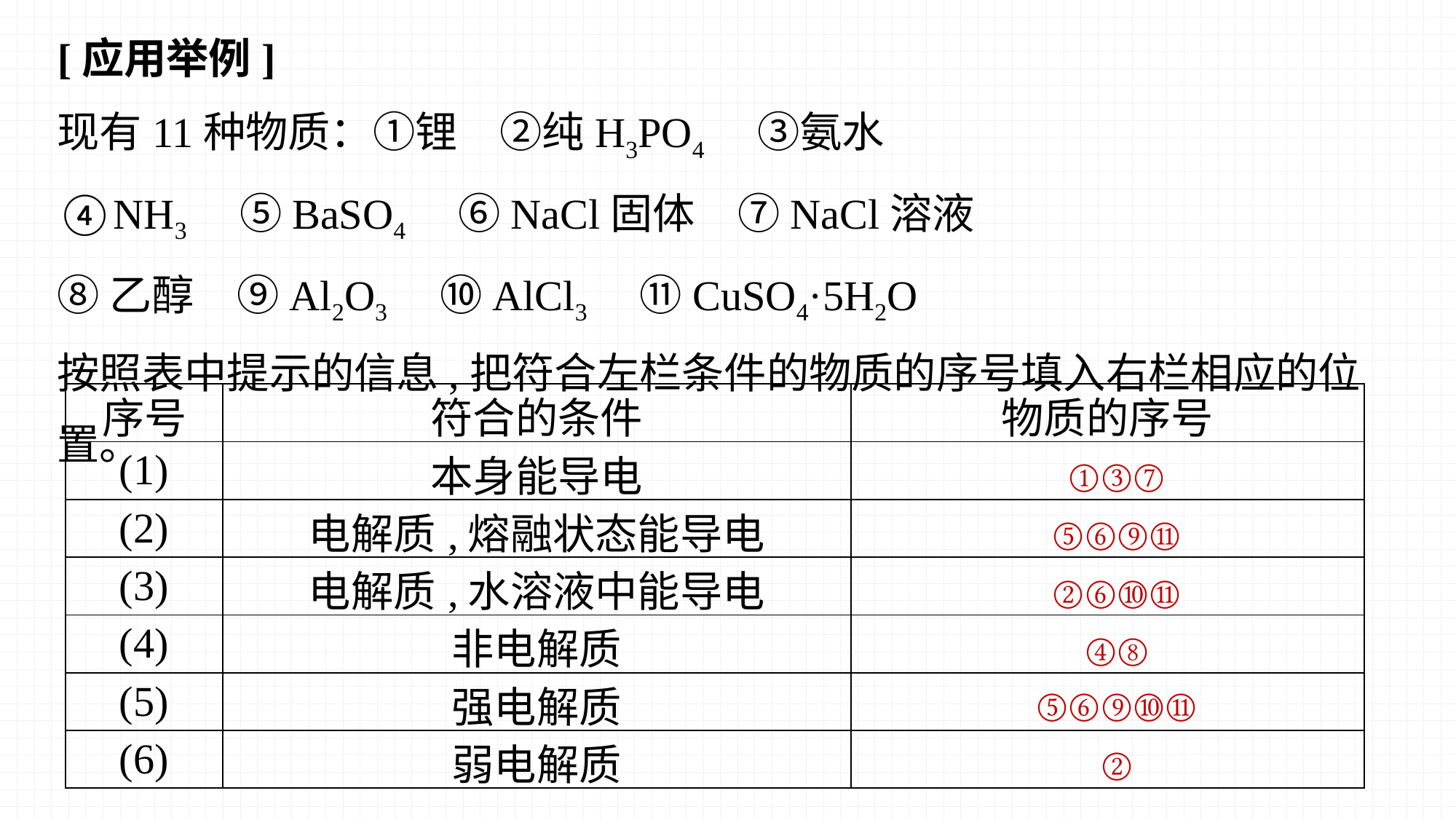

[应用举例]
现有11种物质：①锂　②纯H3PO4　③氨水
④NH3　⑤BaSO4　⑥NaCl固体　⑦NaCl溶液
⑧乙醇　⑨Al2O3　⑩AlCl3　⑪CuSO4·5H2O
按照表中提示的信息,把符合左栏条件的物质的序号填入右栏相应的位置。
| 序号 | 符合的条件 | 物质的序号 |
| --- | --- | --- |
| (1) | 本身能导电 |  |
| (2) | 电解质,熔融状态能导电 |  |
| (3) | 电解质,水溶液中能导电 |  |
| (4) | 非电解质 |  |
| (5) | 强电解质 |  |
| (6) | 弱电解质 |  |
①③⑦
⑤⑥⑨⑪
②⑥⑩⑪
④⑧
⑤⑥⑨⑩⑪
②